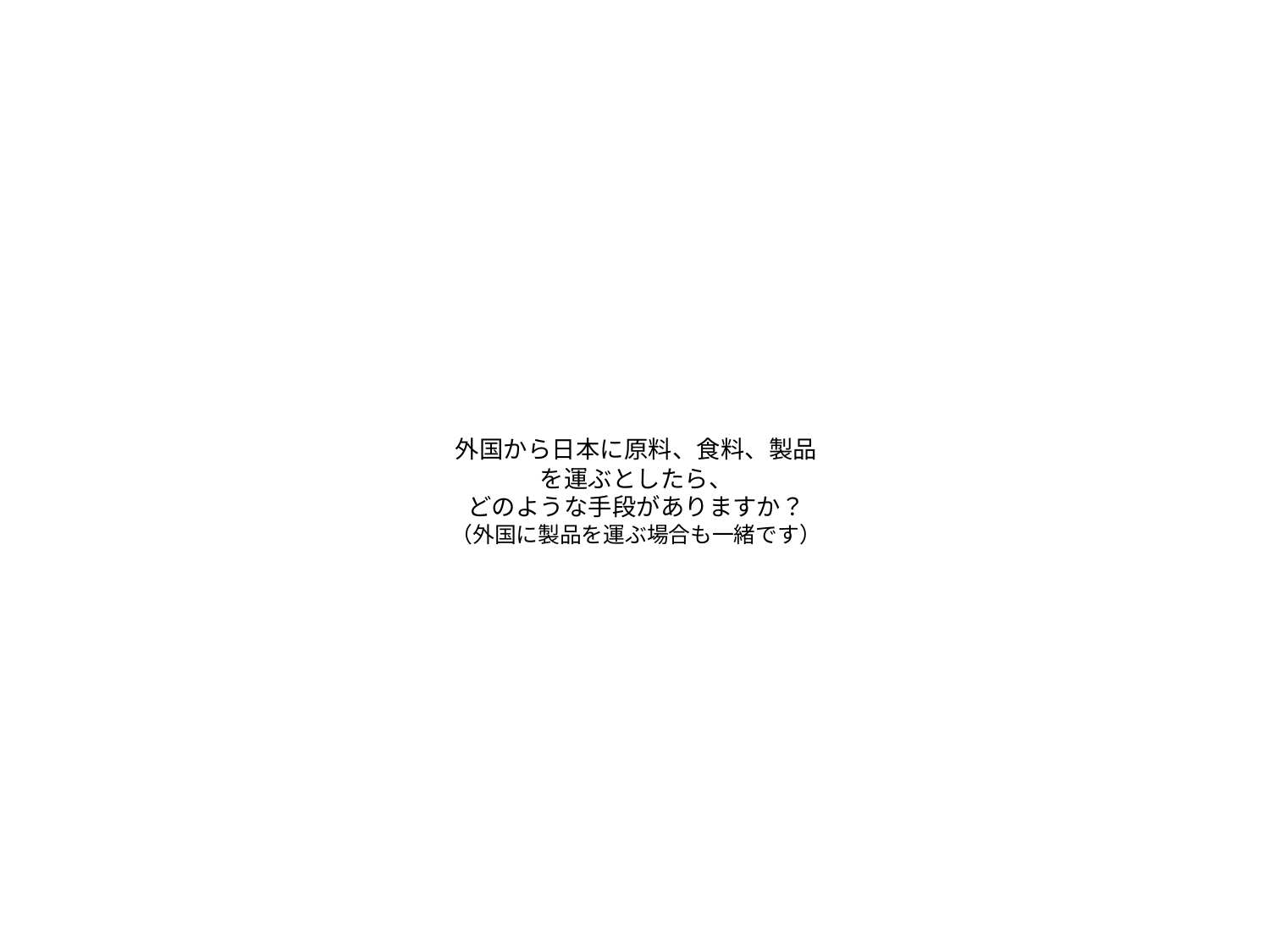

# 外国から日本に原料、食料、製品 を運ぶとしたら、 どのような手段がありますか？ （外国に製品を運ぶ場合も一緒です）